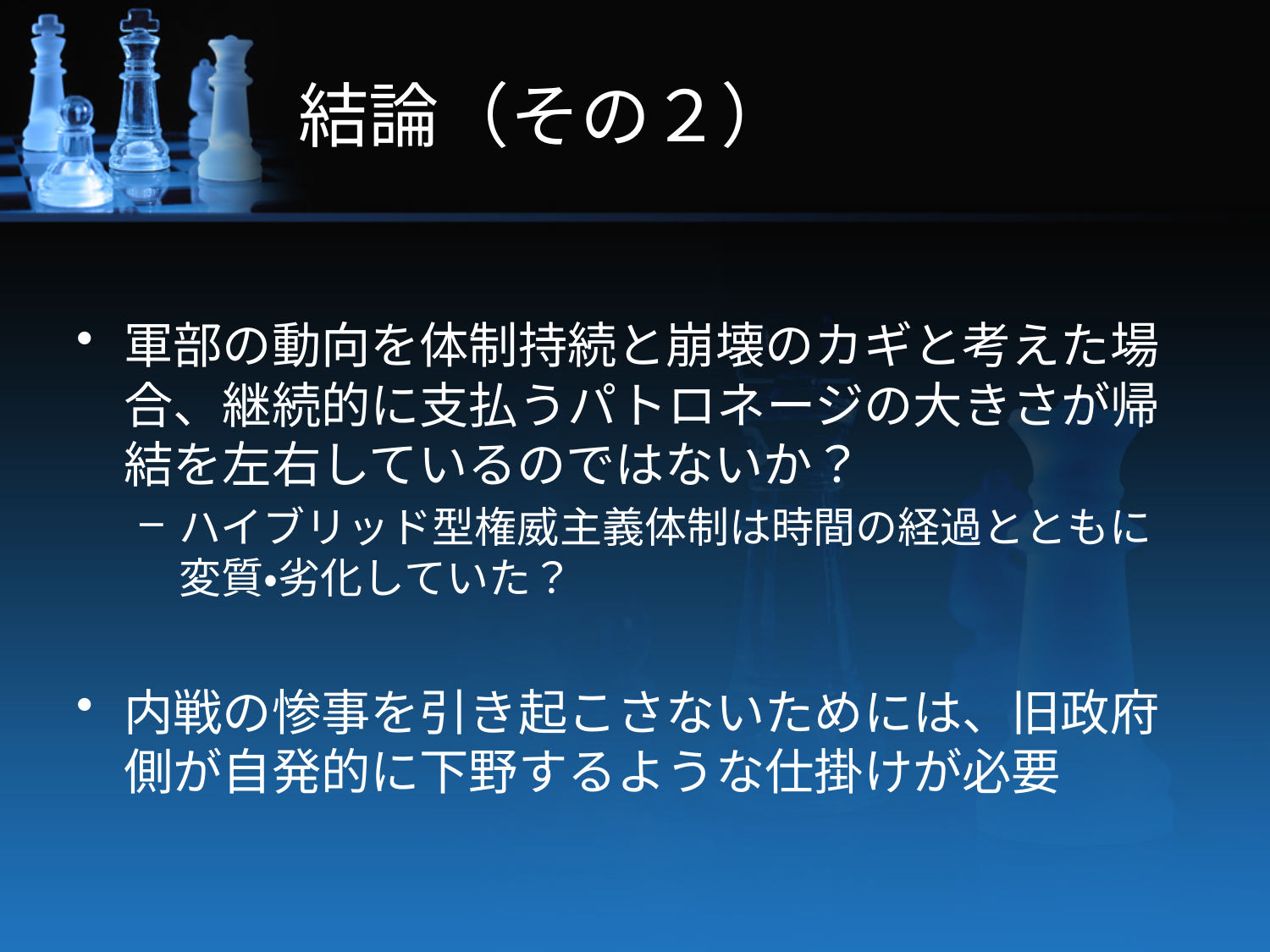

# 結論（その２）

軍部の動向を体制持続と崩壊のカギと考えた場合、継続的に支払うパトロネージの大きさが帰結を左右しているのではないか？
ハイブリッド型権威主義体制は時間の経過とともに変質・劣化していた？

内戦の惨事を引き起こさないためには、旧政府側が自発的に下野するような仕掛けが必要